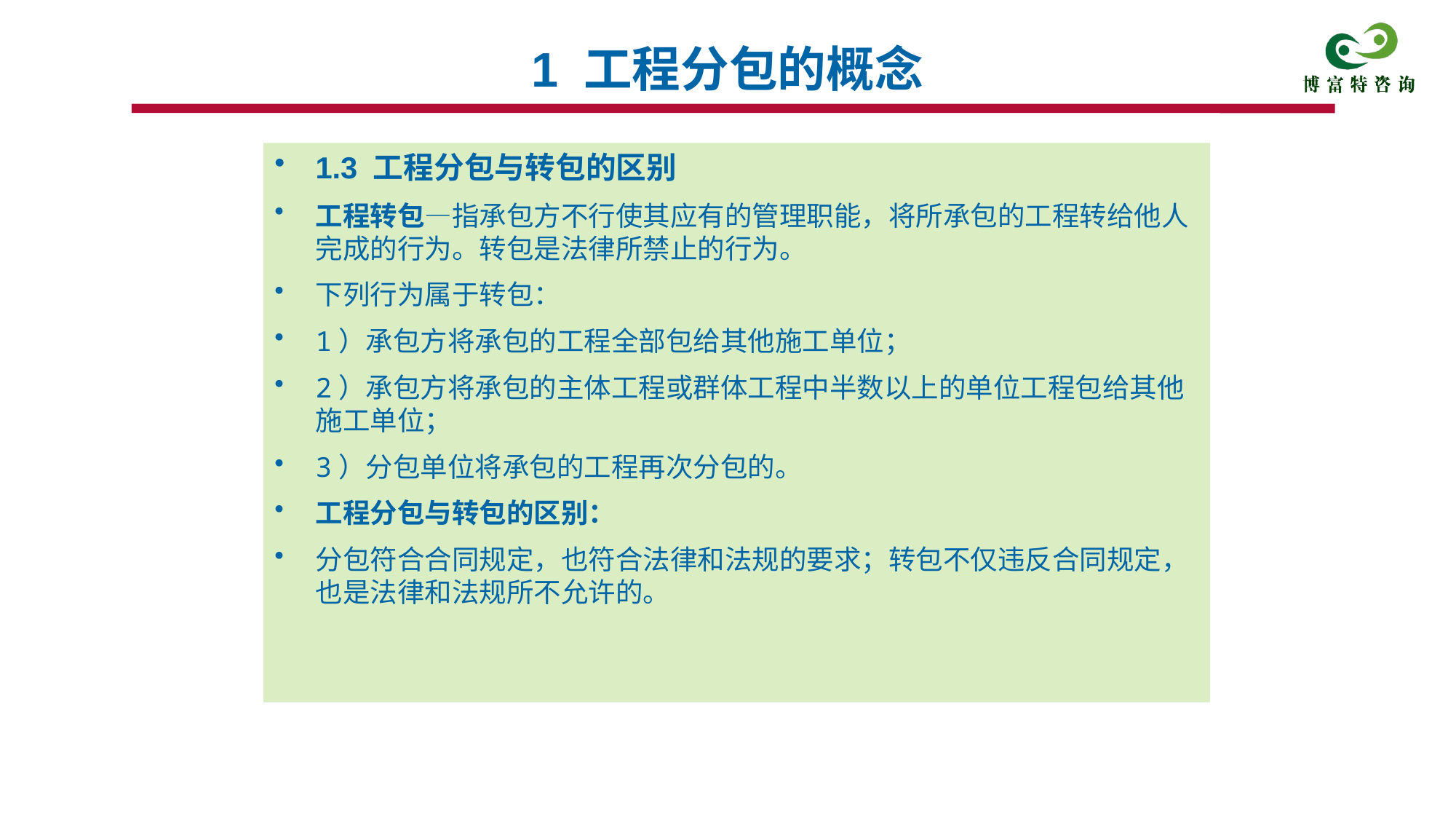

# 1 工程分包的概念
1.3 工程分包与转包的区别
工程转包—指承包方不行使其应有的管理职能，将所承包的工程转给他人完成的行为。转包是法律所禁止的行为。
下列行为属于转包：
1）承包方将承包的工程全部包给其他施工单位；
2）承包方将承包的主体工程或群体工程中半数以上的单位工程包给其他施工单位；
3）分包单位将承包的工程再次分包的。
工程分包与转包的区别：
分包符合合同规定，也符合法律和法规的要求；转包不仅违反合同规定，也是法律和法规所不允许的。